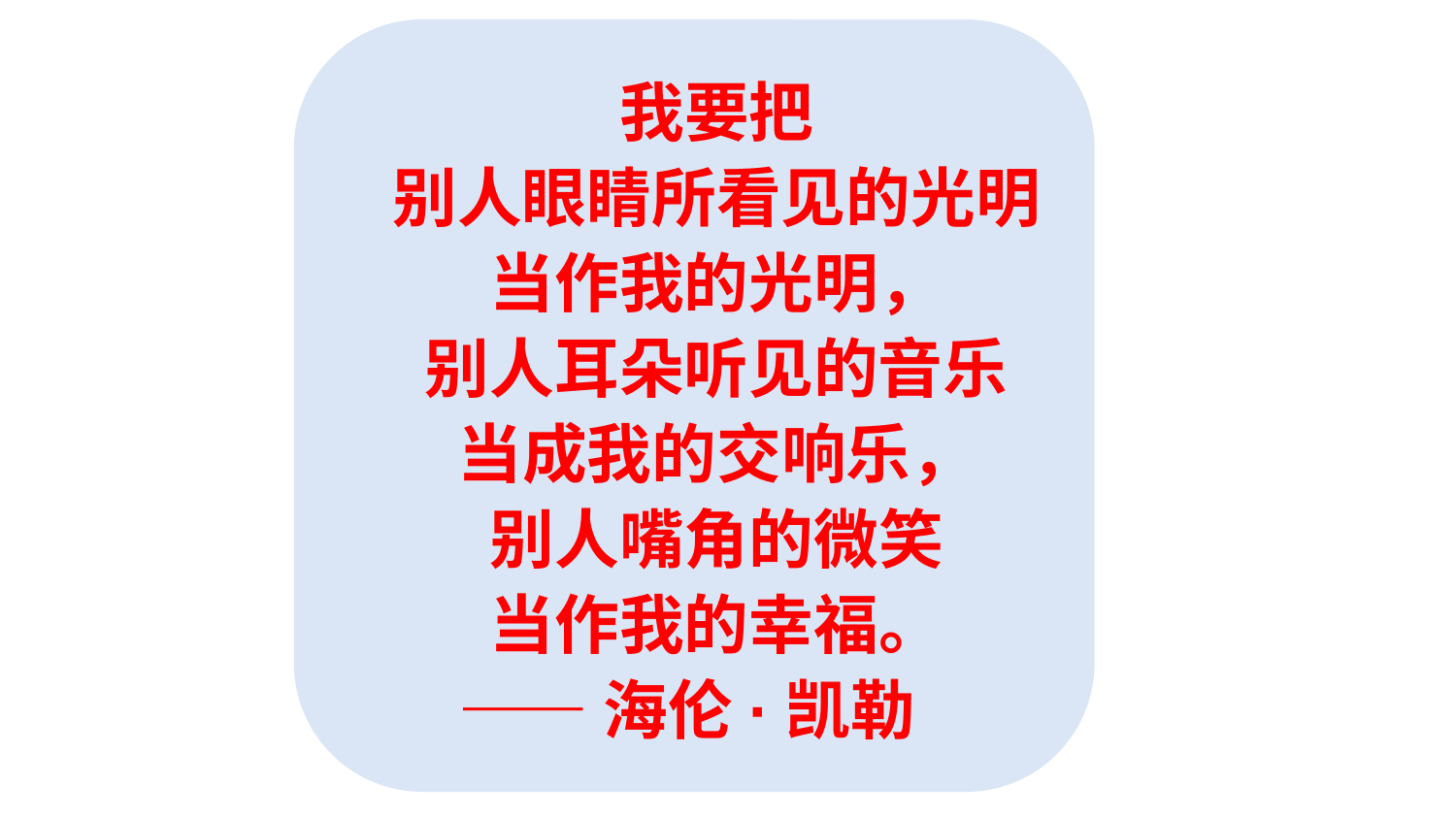

我要把
  别人眼睛所看见的光明
  当作我的光明，
  别人耳朵听见的音乐
  当成我的交响乐，
  别人嘴角的微笑
  当作我的幸福。
——海伦·凯勒